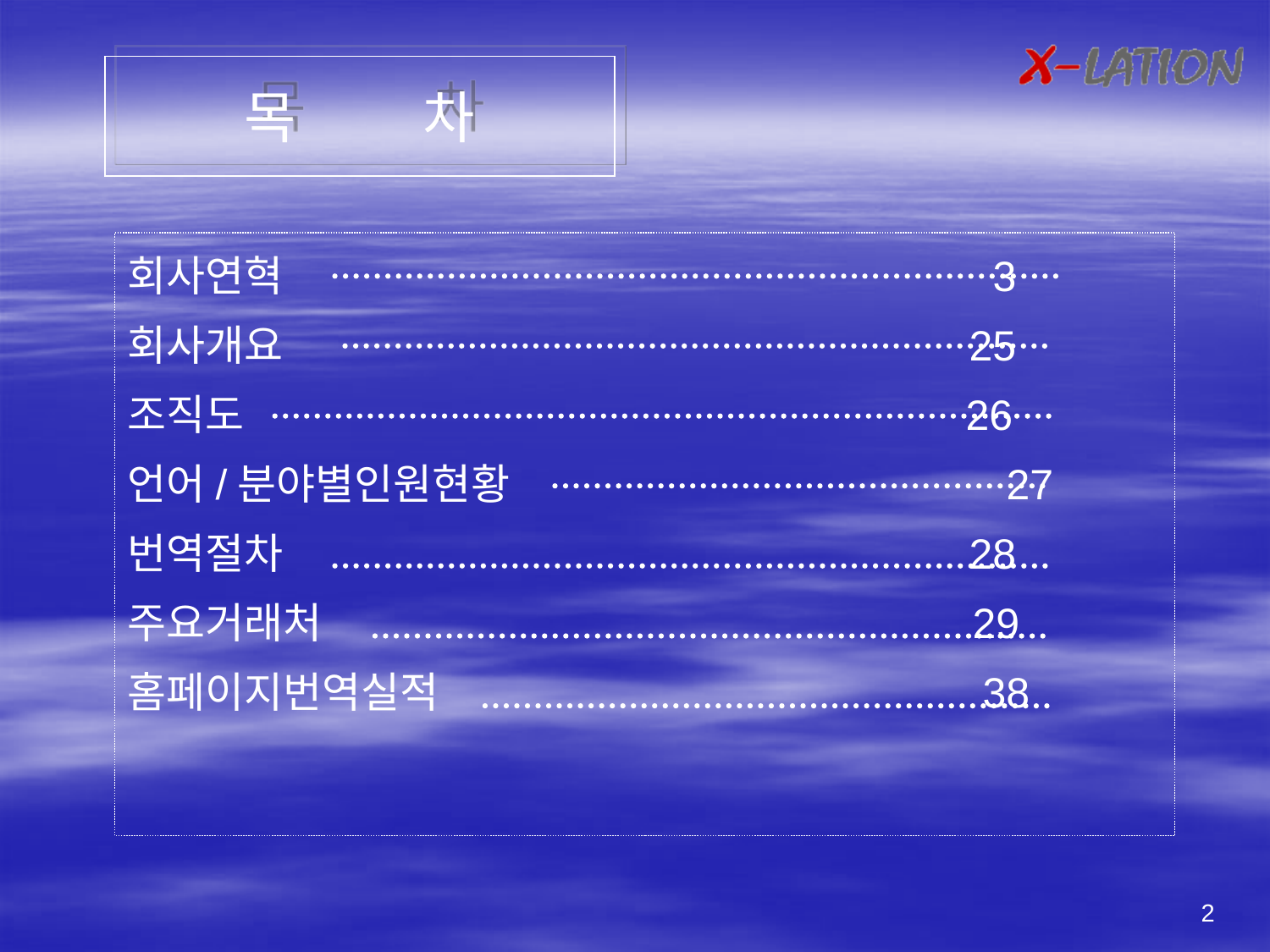

목        차
회사연혁                                                           3
회사개요                                                         25
조직도                                                            26
언어/분야별인원현황                                         27
번역절차                                                         28
주요거래처                                                      29
홈페이지번역실적                                             38

2